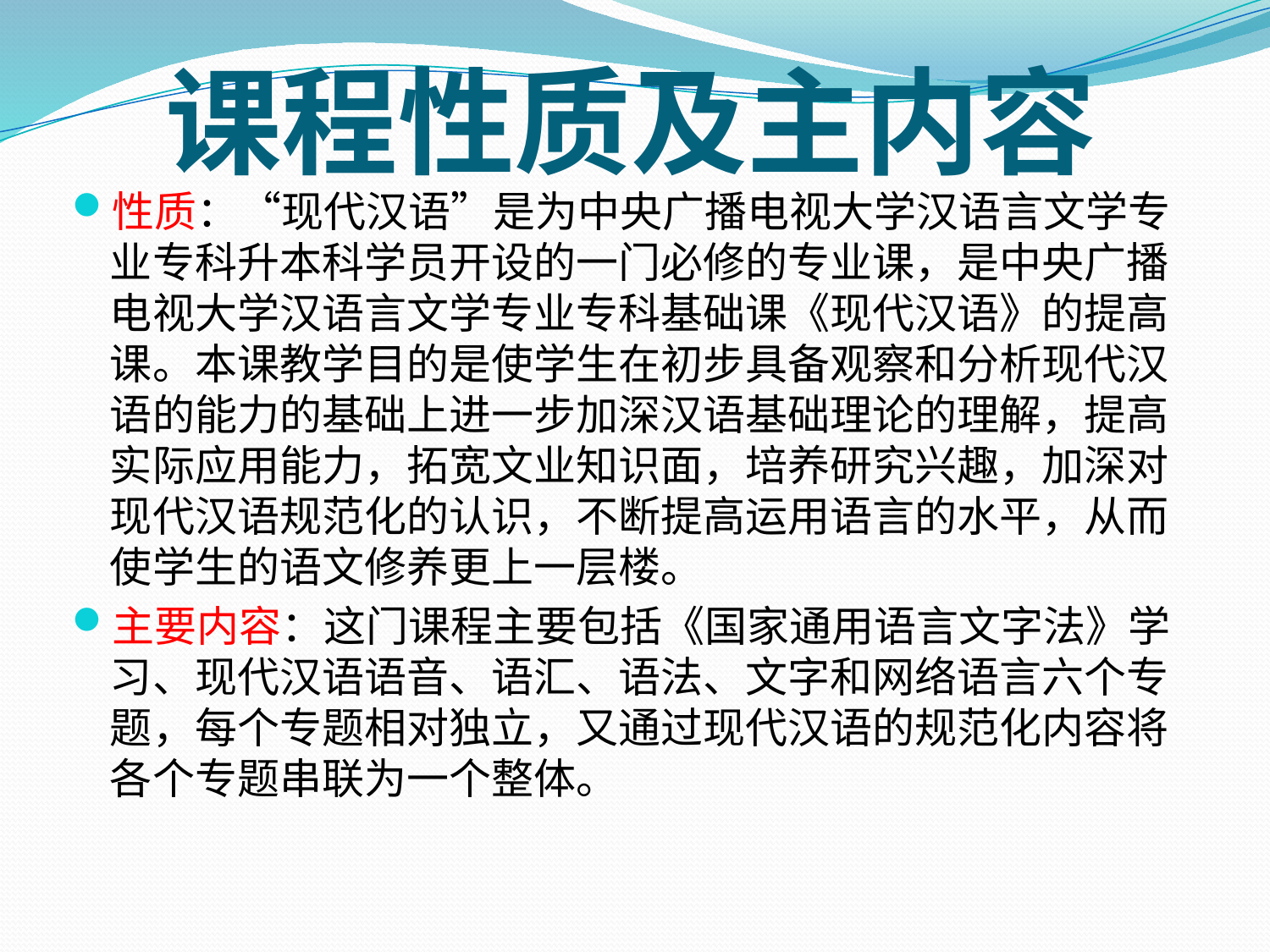

# 课程性质及主内容
性质：“现代汉语”是为中央广播电视大学汉语言文学专业专科升本科学员开设的一门必修的专业课，是中央广播电视大学汉语言文学专业专科基础课《现代汉语》的提高课。本课教学目的是使学生在初步具备观察和分析现代汉语的能力的基础上进一步加深汉语基础理论的理解，提高实际应用能力，拓宽文业知识面，培养研究兴趣，加深对现代汉语规范化的认识，不断提高运用语言的水平，从而使学生的语文修养更上一层楼。
主要内容：这门课程主要包括《国家通用语言文字法》学习、现代汉语语音、语汇、语法、文字和网络语言六个专题，每个专题相对独立，又通过现代汉语的规范化内容将各个专题串联为一个整体。